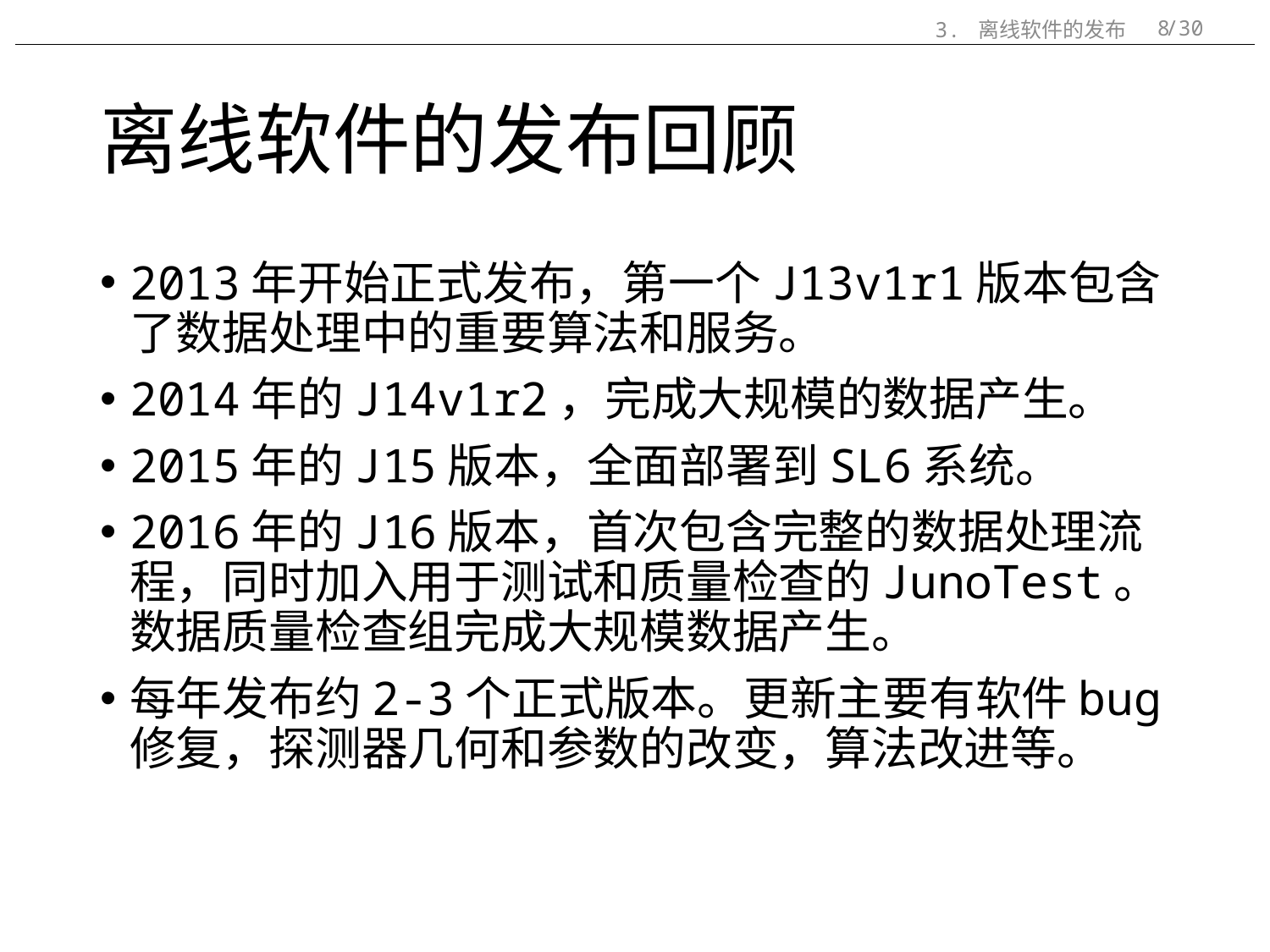

3. 离线软件的发布
/30
8
# 离线软件的发布回顾
2013年开始正式发布，第一个J13v1r1版本包含了数据处理中的重要算法和服务。
2014年的J14v1r2，完成大规模的数据产生。
2015年的J15版本，全面部署到SL6系统。
2016年的J16版本，首次包含完整的数据处理流程，同时加入用于测试和质量检查的JunoTest。数据质量检查组完成大规模数据产生。
每年发布约2-3个正式版本。更新主要有软件bug修复，探测器几何和参数的改变，算法改进等。